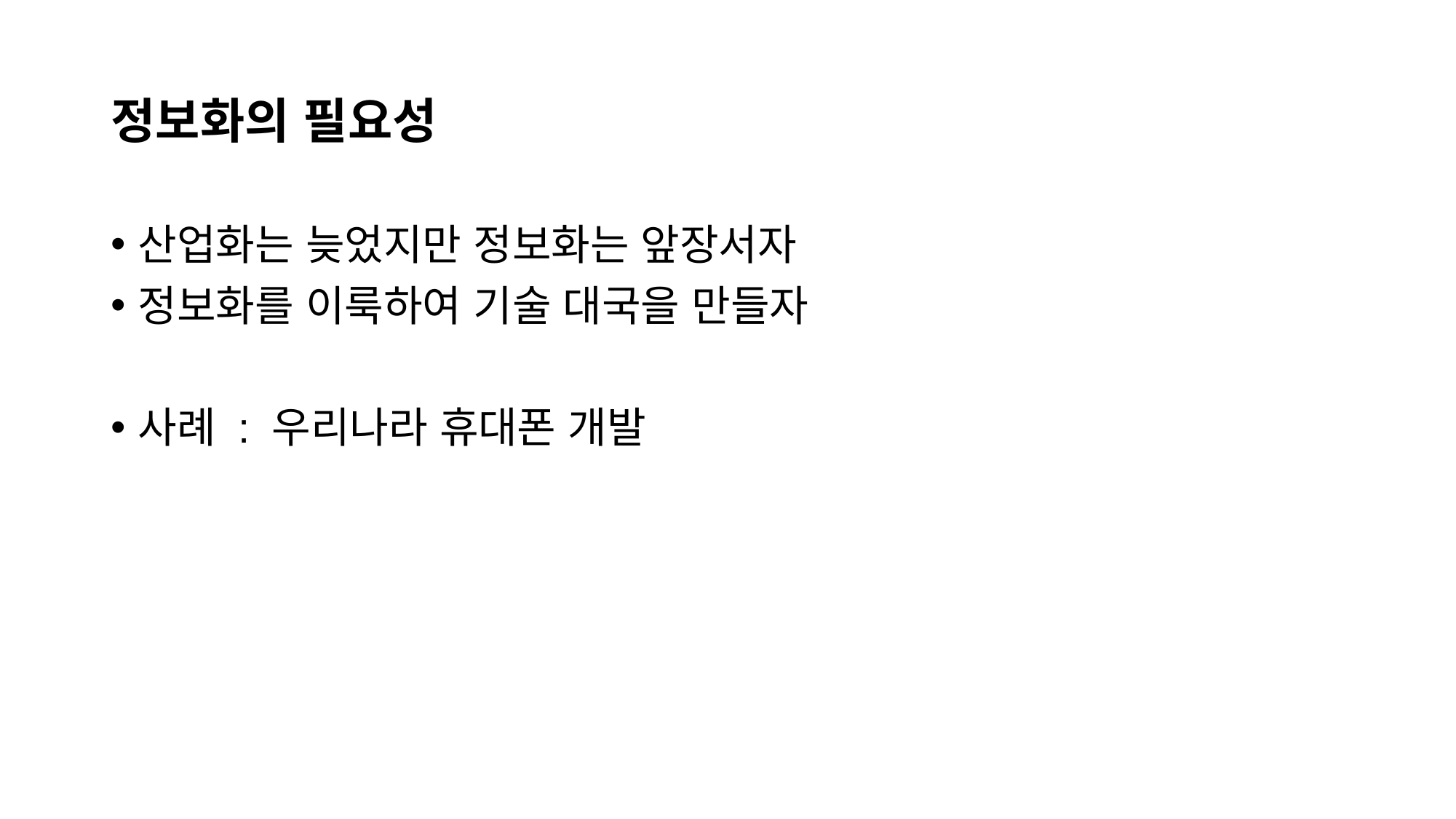

# 정보화의 필요성
산업화는 늦었지만 정보화는 앞장서자
정보화를 이룩하여 기술 대국을 만들자

사례 : 우리나라 휴대폰 개발